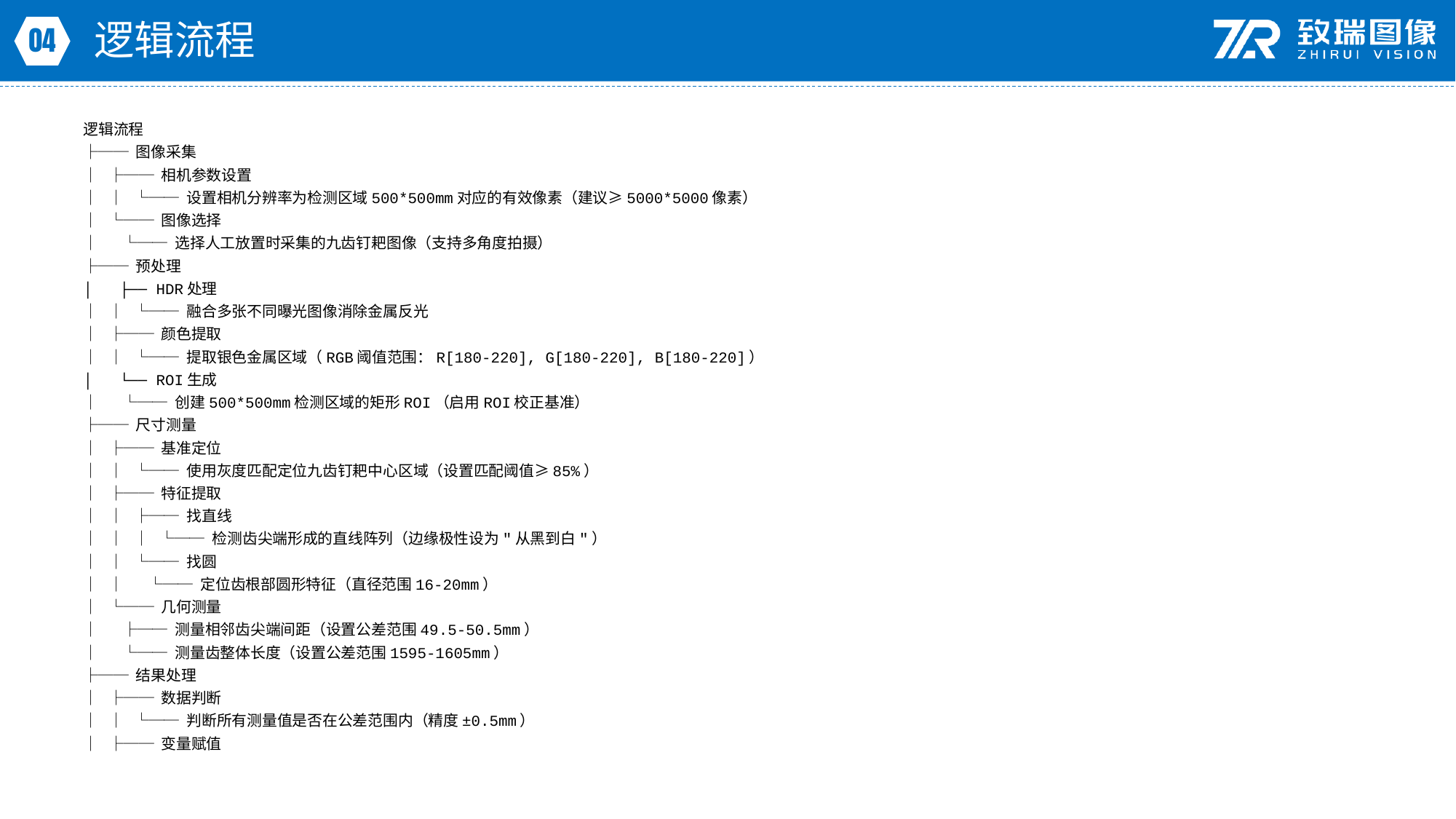

逻辑流程
04

逻辑流程
├── 图像采集
│   ├── 相机参数设置
│   │   └── 设置相机分辨率为检测区域500*500mm对应的有效像素（建议≥5000*5000像素）
│   └── 图像选择
│       └── 选择人工放置时采集的九齿钉耙图像（支持多角度拍摄）
├── 预处理
│   ├── HDR处理
│   │   └── 融合多张不同曝光图像消除金属反光
│   ├── 颜色提取
│   │   └── 提取银色金属区域（RGB阈值范围：R[180-220], G[180-220], B[180-220]）
│   └── ROI生成
│       └── 创建500*500mm检测区域的矩形ROI（启用ROI校正基准）
├── 尺寸测量
│   ├── 基准定位
│   │   └── 使用灰度匹配定位九齿钉耙中心区域（设置匹配阈值≥85%）
│   ├── 特征提取
│   │   ├── 找直线
│   │   │   └── 检测齿尖端形成的直线阵列（边缘极性设为"从黑到白"）
│   │   └── 找圆
│   │       └── 定位齿根部圆形特征（直径范围16-20mm）
│   └── 几何测量
│       ├── 测量相邻齿尖端间距（设置公差范围49.5-50.5mm）
│       └── 测量齿整体长度（设置公差范围1595-1605mm）
├── 结果处理
│   ├── 数据判断
│   │   └── 判断所有测量值是否在公差范围内（精度±0.5mm）
│   ├── 变量赋值